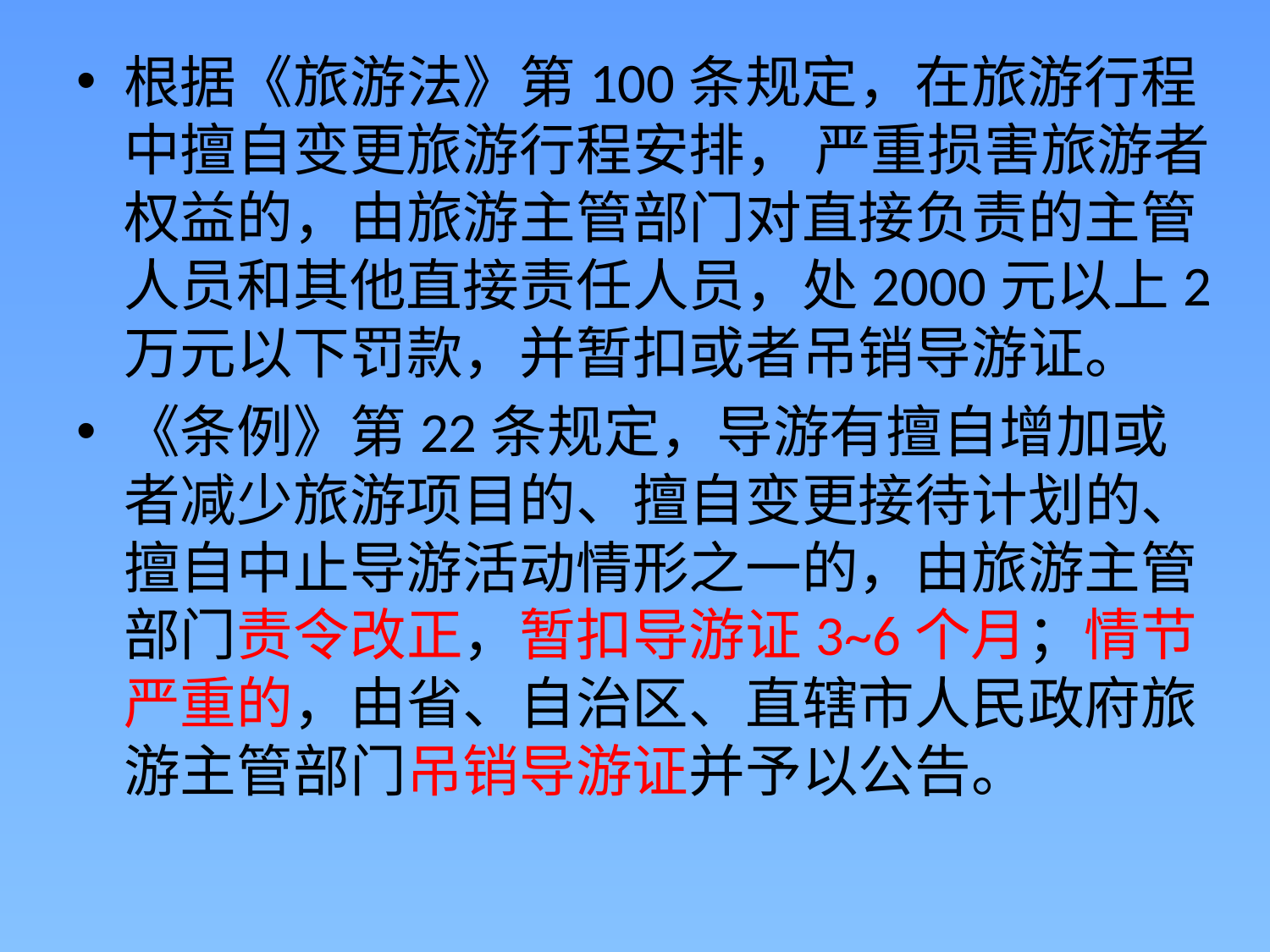

根据《旅游法》第100条规定，在旅游行程中擅自变更旅游行程安排， 严重损害旅游者权益的，由旅游主管部门对直接负责的主管人员和其他直接责任人员，处2000元以上2万元以下罚款，并暂扣或者吊销导游证。
《条例》第22条规定，导游有擅自增加或者减少旅游项目的、擅自变更接待计划的、擅自中止导游活动情形之一的，由旅游主管部门责令改正，暂扣导游证3~6个月；情节严重的，由省、自治区、直辖市人民政府旅游主管部门吊销导游证并予以公告。